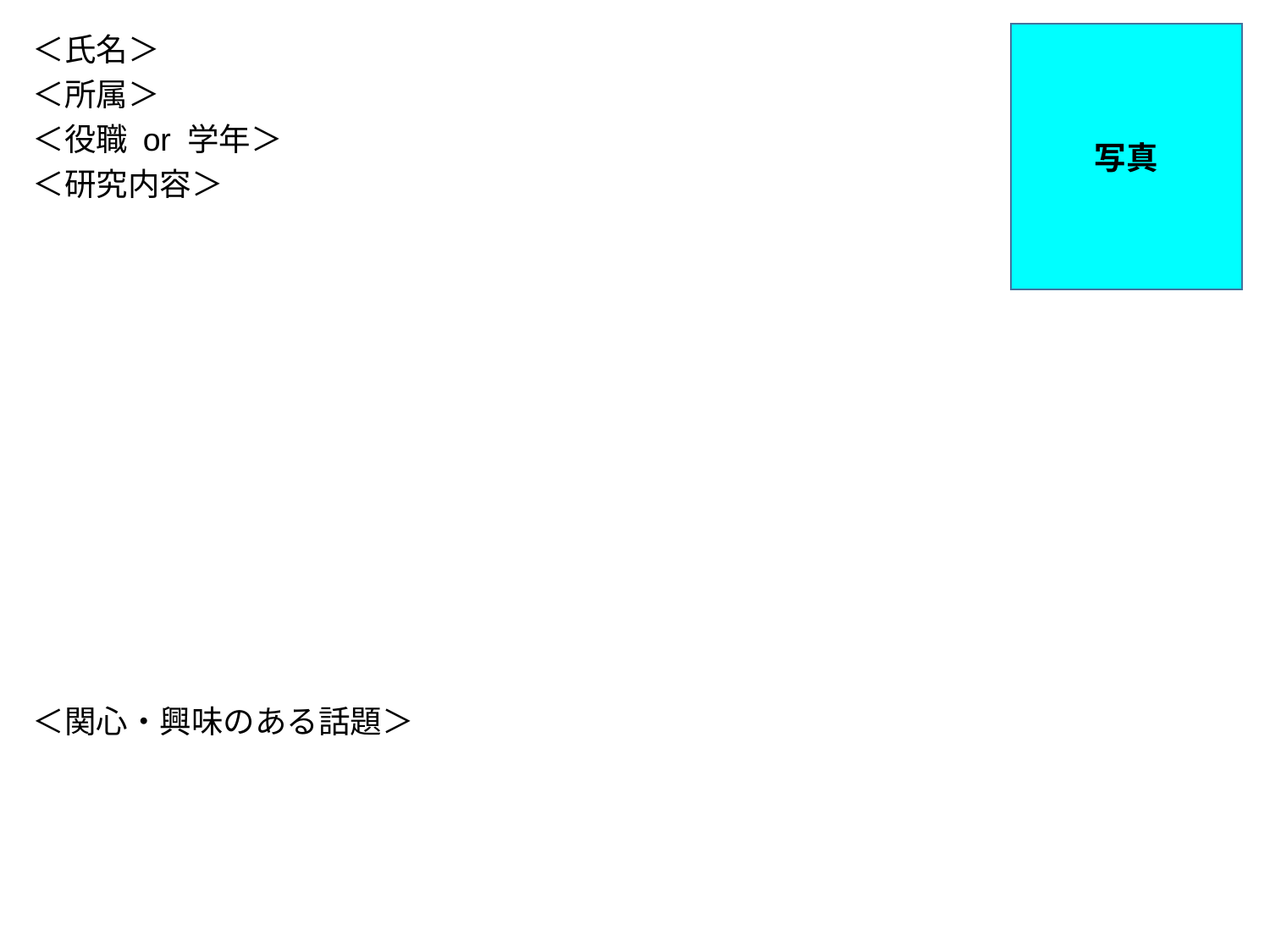

写真
＜氏名＞
＜所属＞
＜役職 or 学年＞
＜研究内容＞

＜関心・興味のある話題＞